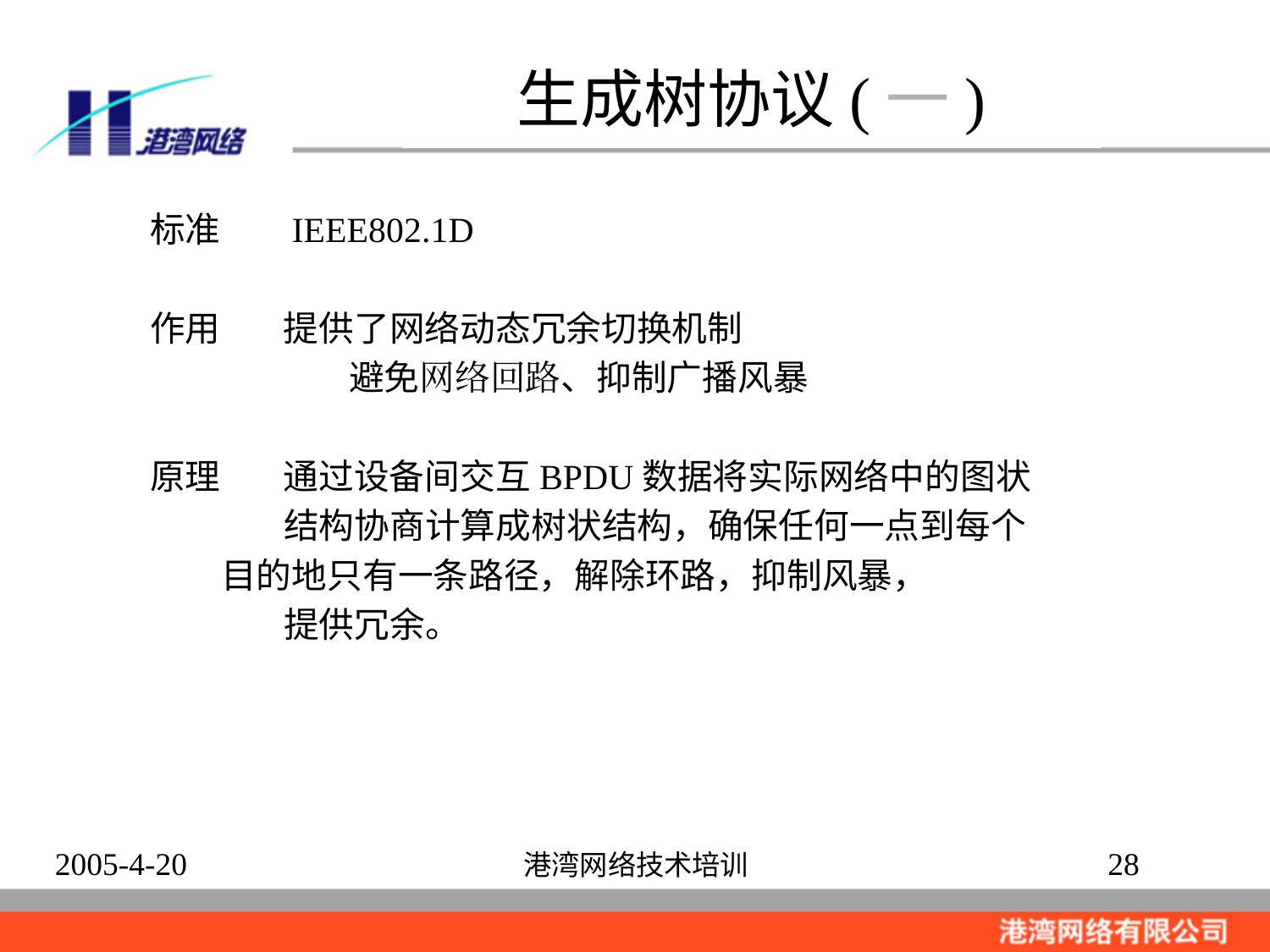

# 生成树协议(一)
标准        IEEE802.1D

作用        提供了网络动态冗余切换机制
		  避免网络回路、抑制广播风暴

原理        通过设备间交互BPDU数据将实际网络中的图状
                结构协商计算成树状结构，确保任何一点到每个
        目的地只有一条路径，解除环路，抑制风暴，
                提供冗余。